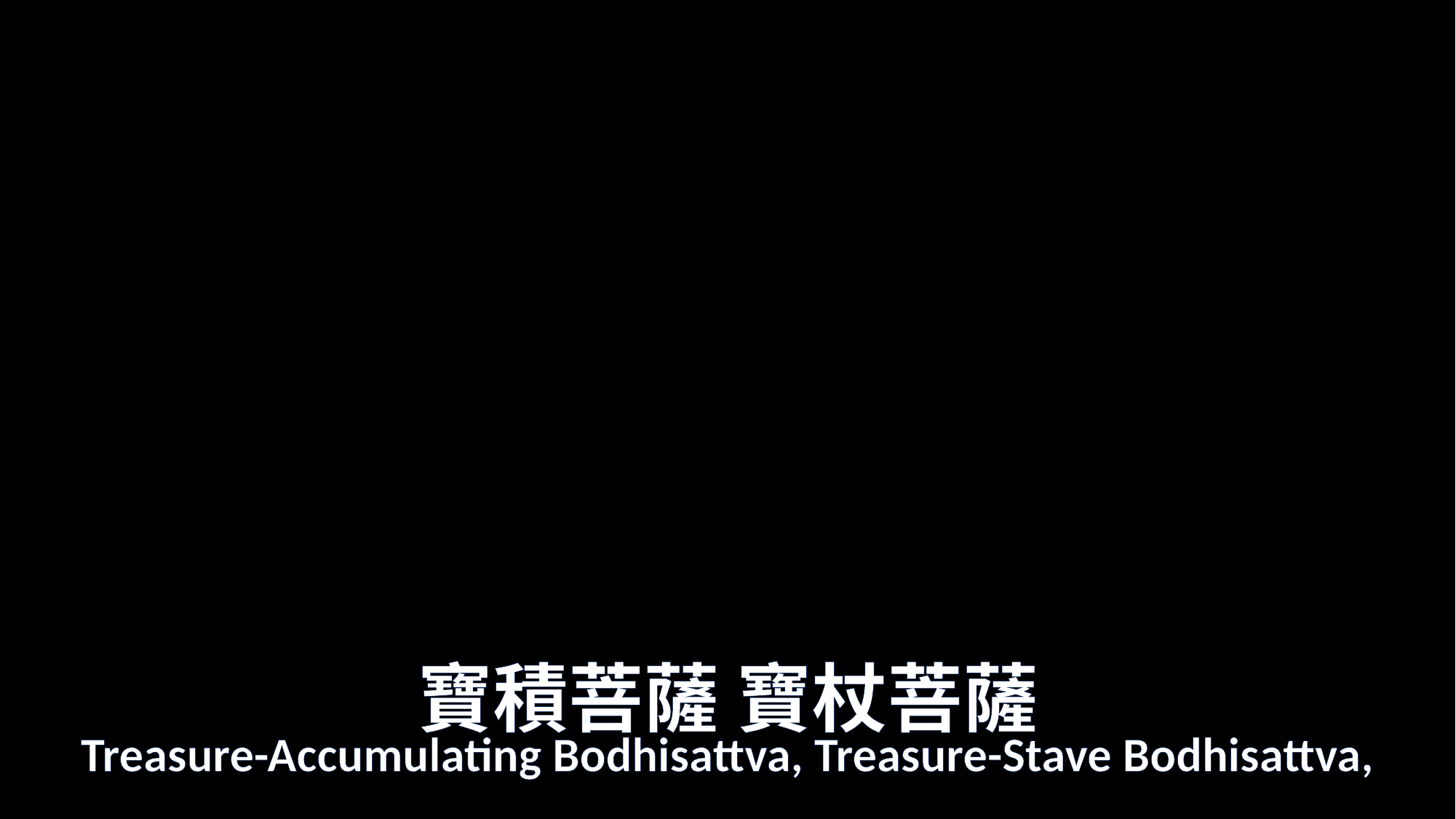

# 寶積菩薩 寶杖菩薩
Treasure-Accumulating Bodhisattva, Treasure-Stave Bodhisattva,